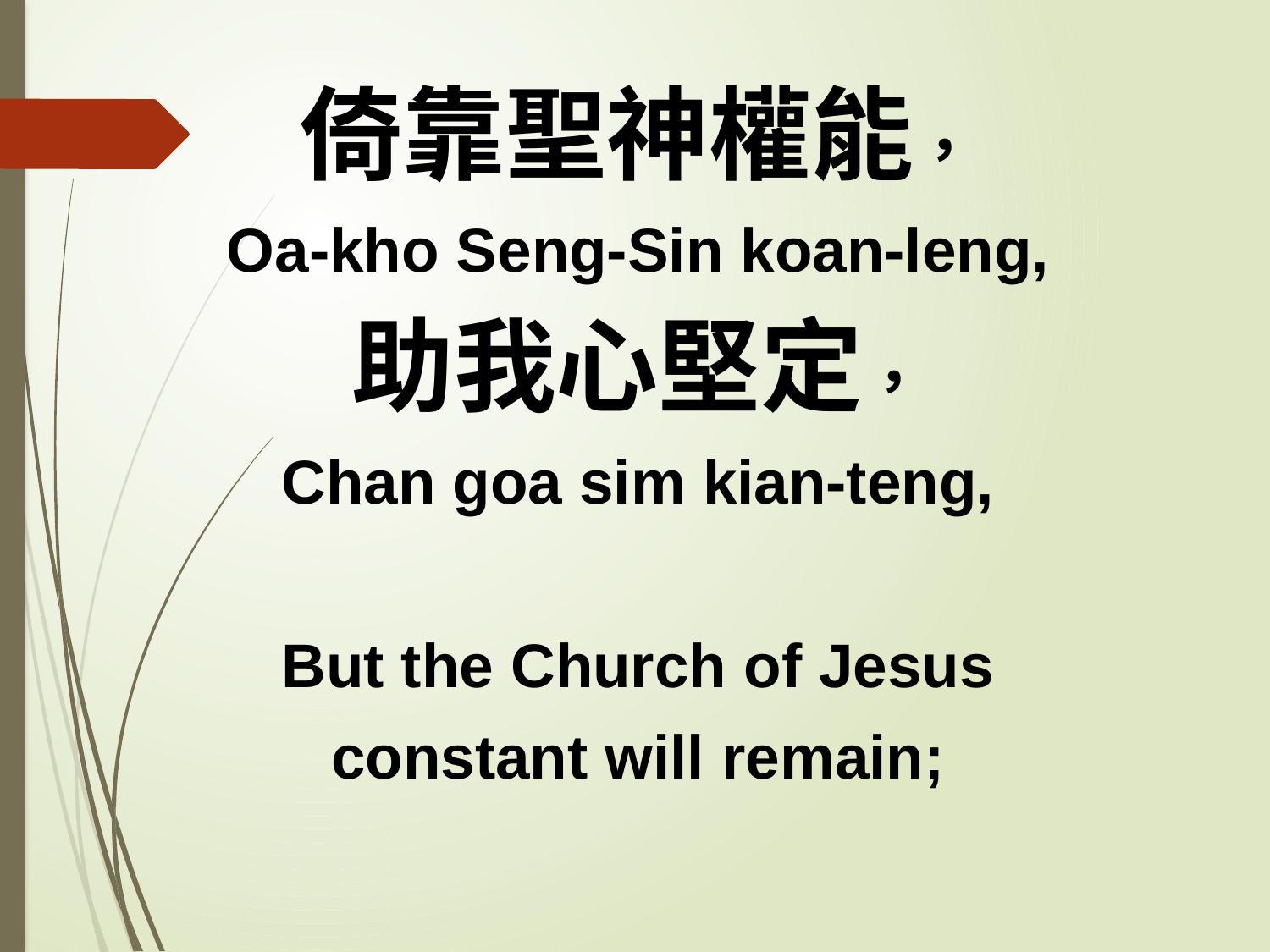

倚靠聖神權能，
Oa-kho Seng-Sin koan-leng,
助我心堅定，
Chan goa sim kian-teng,

But the Church of Jesus
constant will remain;